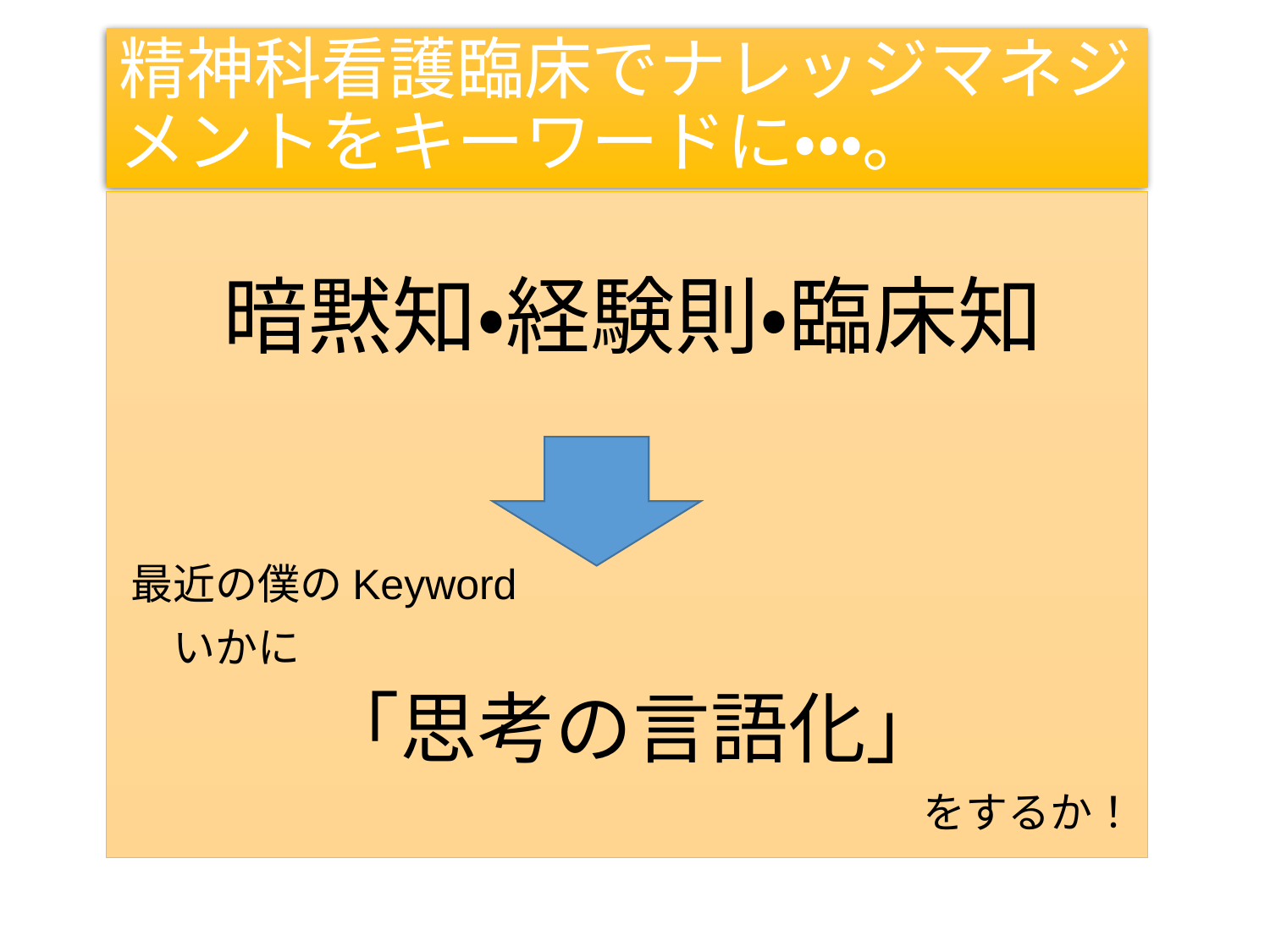

# 精神科看護臨床でナレッジマネジメントをキーワードに・・・。

暗黙知・経験則・臨床知

最近の僕のKeyword
　いかに
「思考の言語化」
をするか！